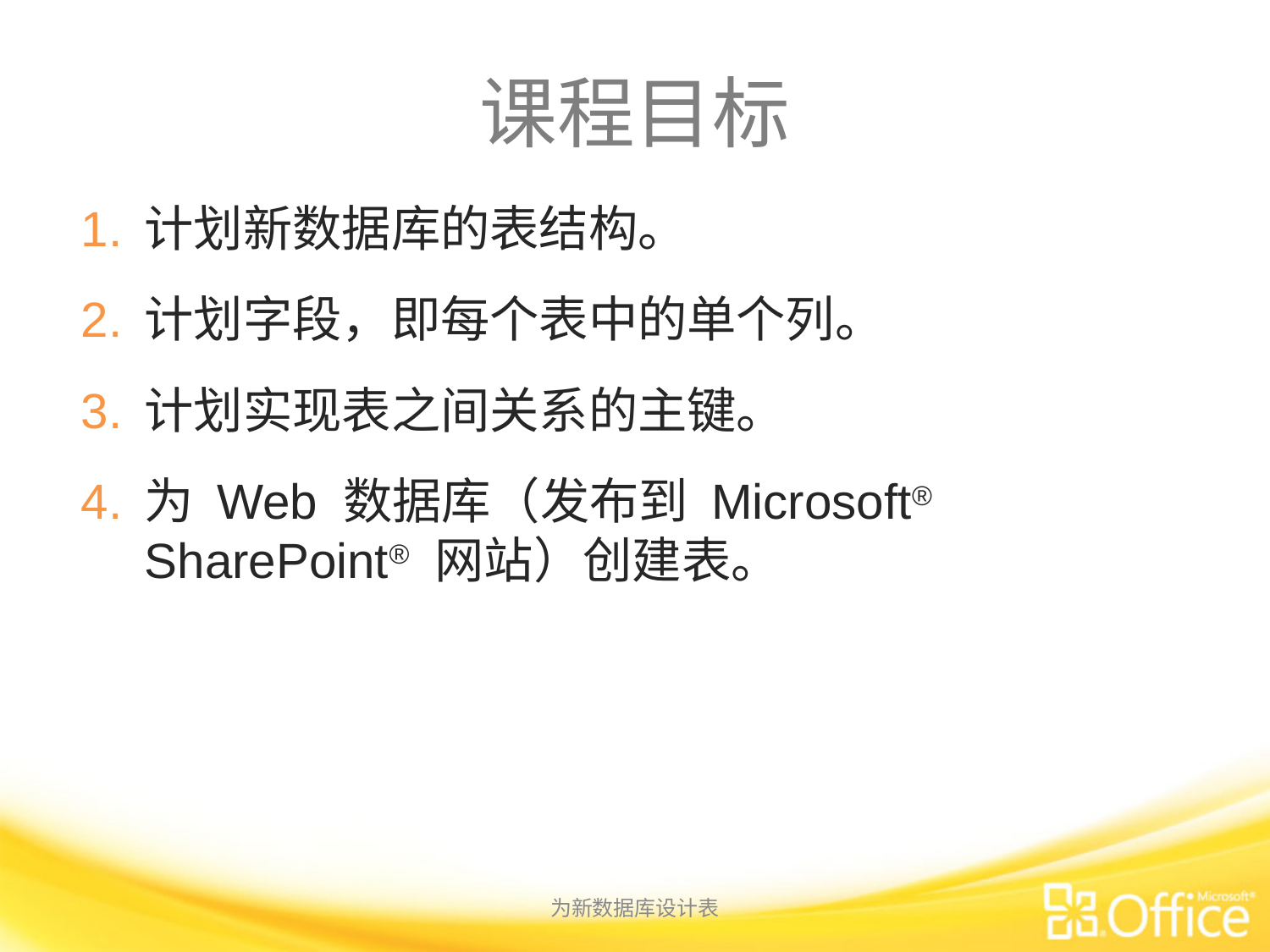

# 课程目标
计划新数据库的表结构。
计划字段，即每个表中的单个列。
计划实现表之间关系的主键。
为 Web 数据库（发布到 Microsoft® SharePoint® 网站）创建表。
为新数据库设计表